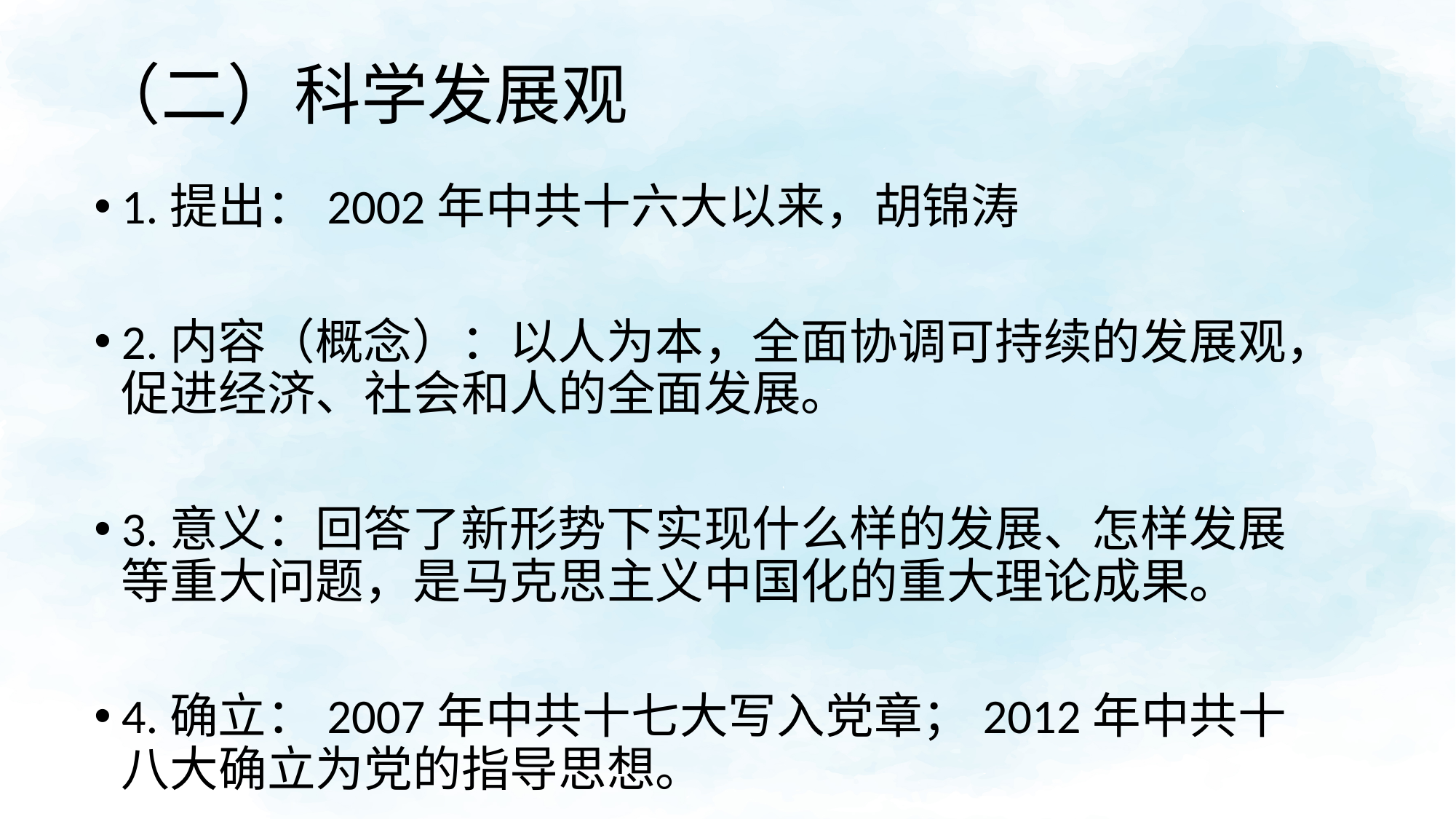

# （二）科学发展观
1.提出：2002年中共十六大以来，胡锦涛

2.内容（概念）：以人为本，全面协调可持续的发展观，促进经济、社会和人的全面发展。

3.意义：回答了新形势下实现什么样的发展、怎样发展等重大问题，是马克思主义中国化的重大理论成果。

4.确立：2007年中共十七大写入党章；2012年中共十八大确立为党的指导思想。